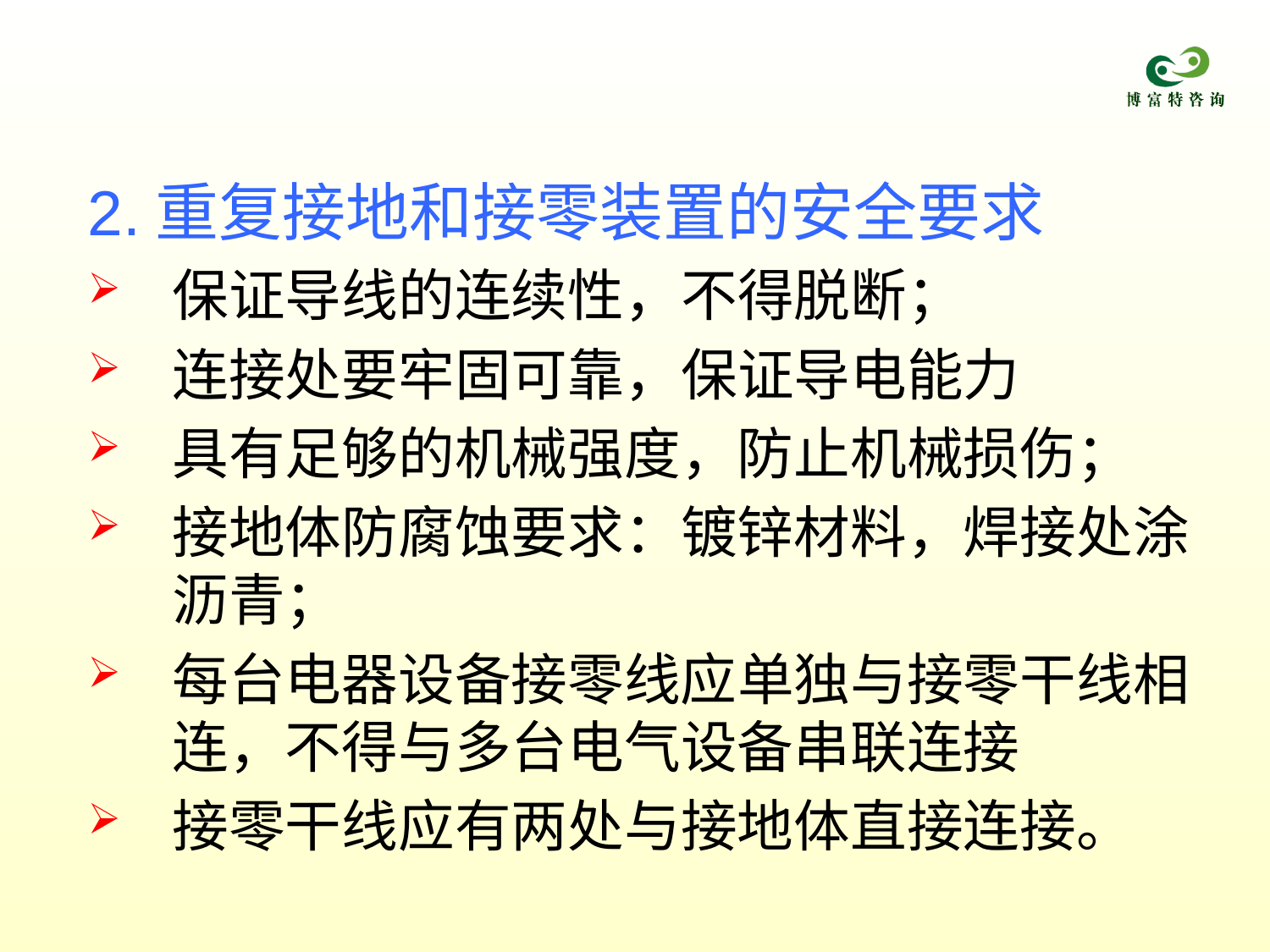

2.重复接地和接零装置的安全要求
保证导线的连续性，不得脱断；
连接处要牢固可靠，保证导电能力
具有足够的机械强度，防止机械损伤；
接地体防腐蚀要求：镀锌材料，焊接处涂沥青；
每台电器设备接零线应单独与接零干线相连，不得与多台电气设备串联连接
接零干线应有两处与接地体直接连接。
74